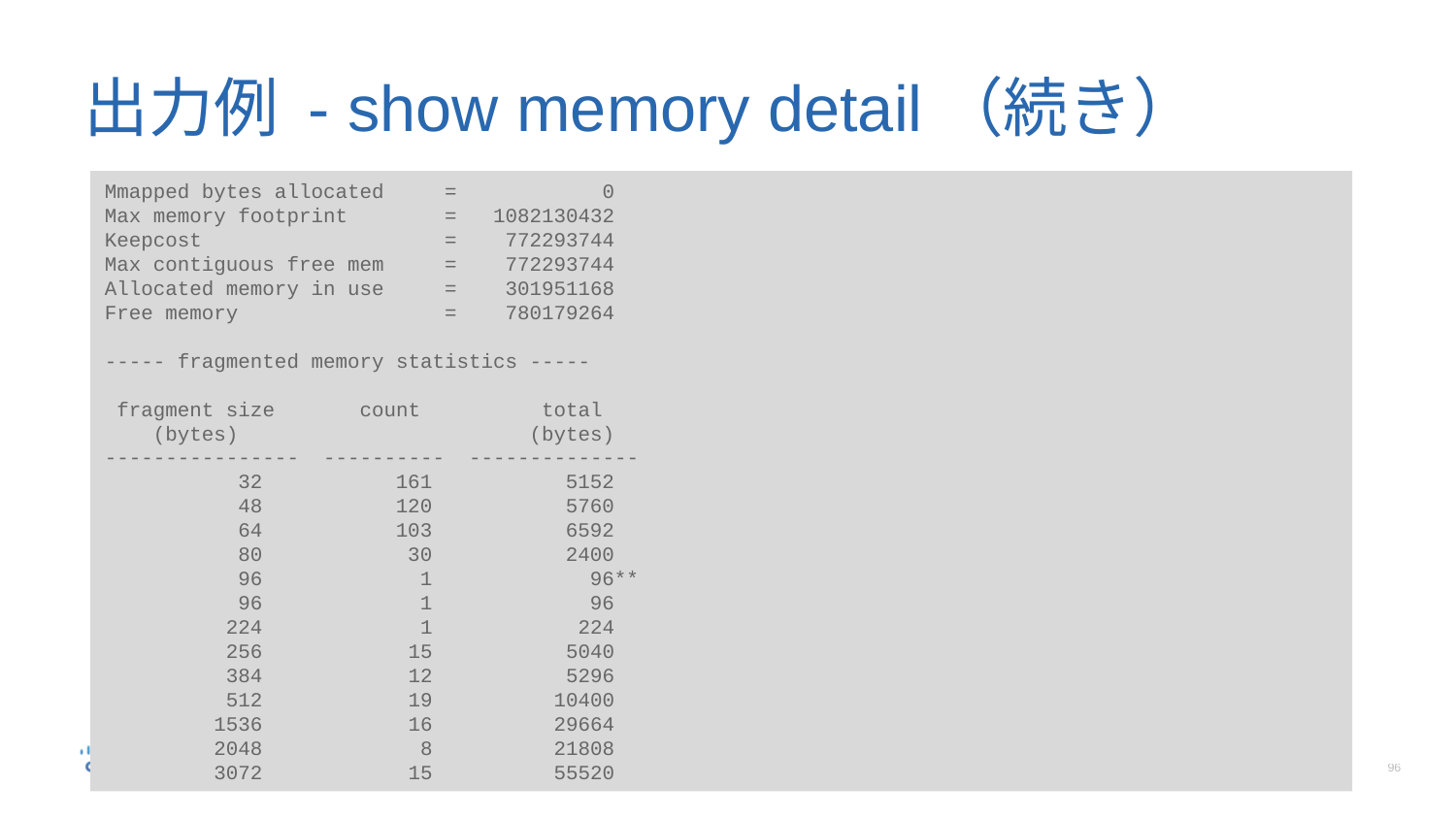

# 出力例 - show memory detail（続き）
Mmapped bytes allocated     =            0
Max memory footprint        =   1082130432
Keepcost                    =    772293744
Max contiguous free mem     =    772293744
Allocated memory in use     =    301951168
Free memory                 =    780179264

----- fragmented memory statistics -----

 fragment size       count          total
    (bytes)                        (bytes)
----------------  ----------  --------------
           32           161           5152
           48           120           5760
           64           103           6592
           80            30           2400
           96             1             96**
           96             1             96
          224             1            224
          256            15           5040
          384            12           5296
          512            19          10400
         1536            16          29664
         2048             8          21808
         3072            15          55520